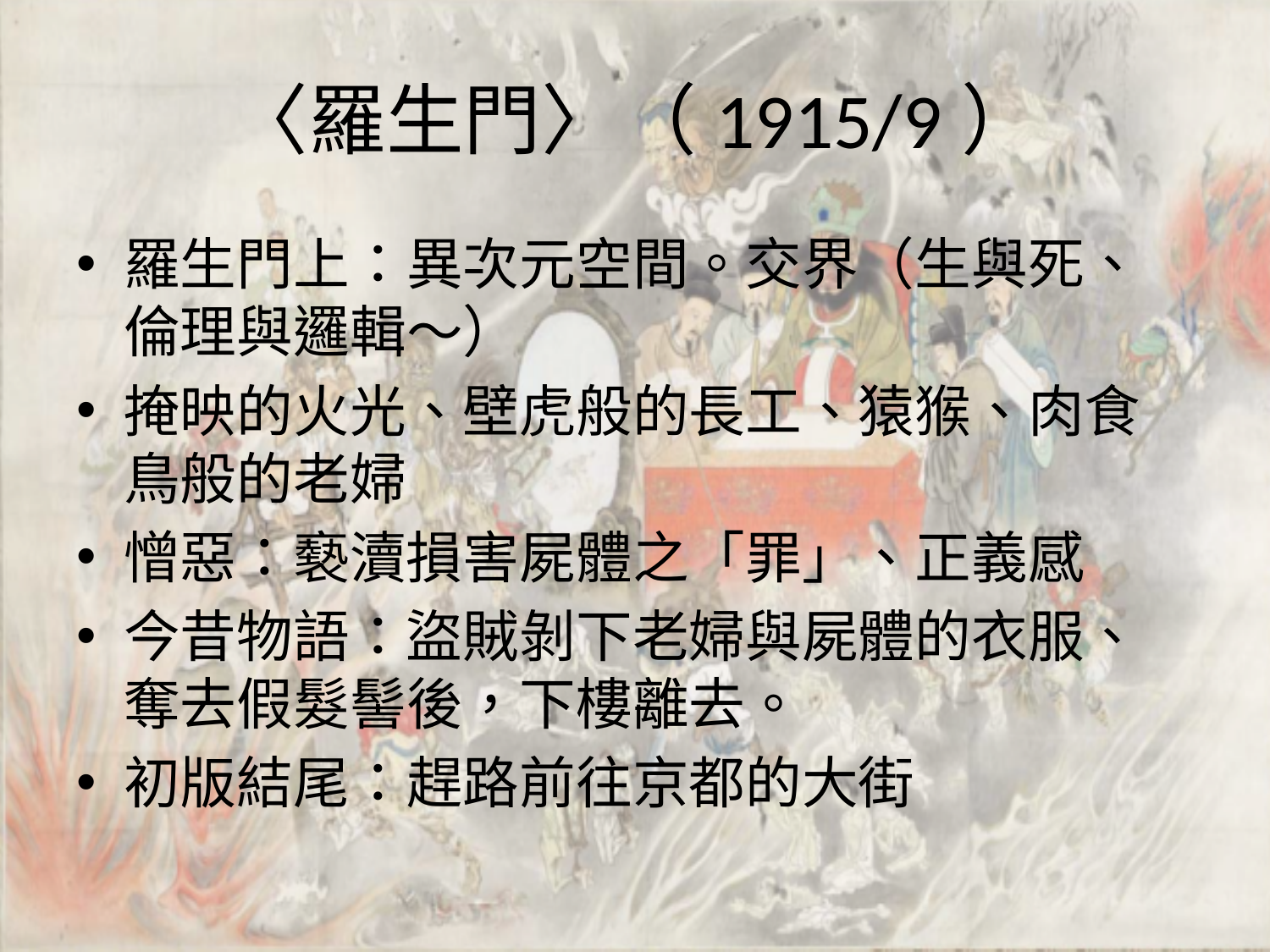

# 〈羅生門〉（1915/9）
羅生門上：異次元空間。交界（生與死、倫理與邏輯～）
掩映的火光、壁虎般的長工、猿猴、肉食鳥般的老婦
憎惡：褻瀆損害屍體之「罪」、正義感
今昔物語：盜賊剝下老婦與屍體的衣服、奪去假髮髻後，下樓離去。
初版結尾：趕路前往京都的大街